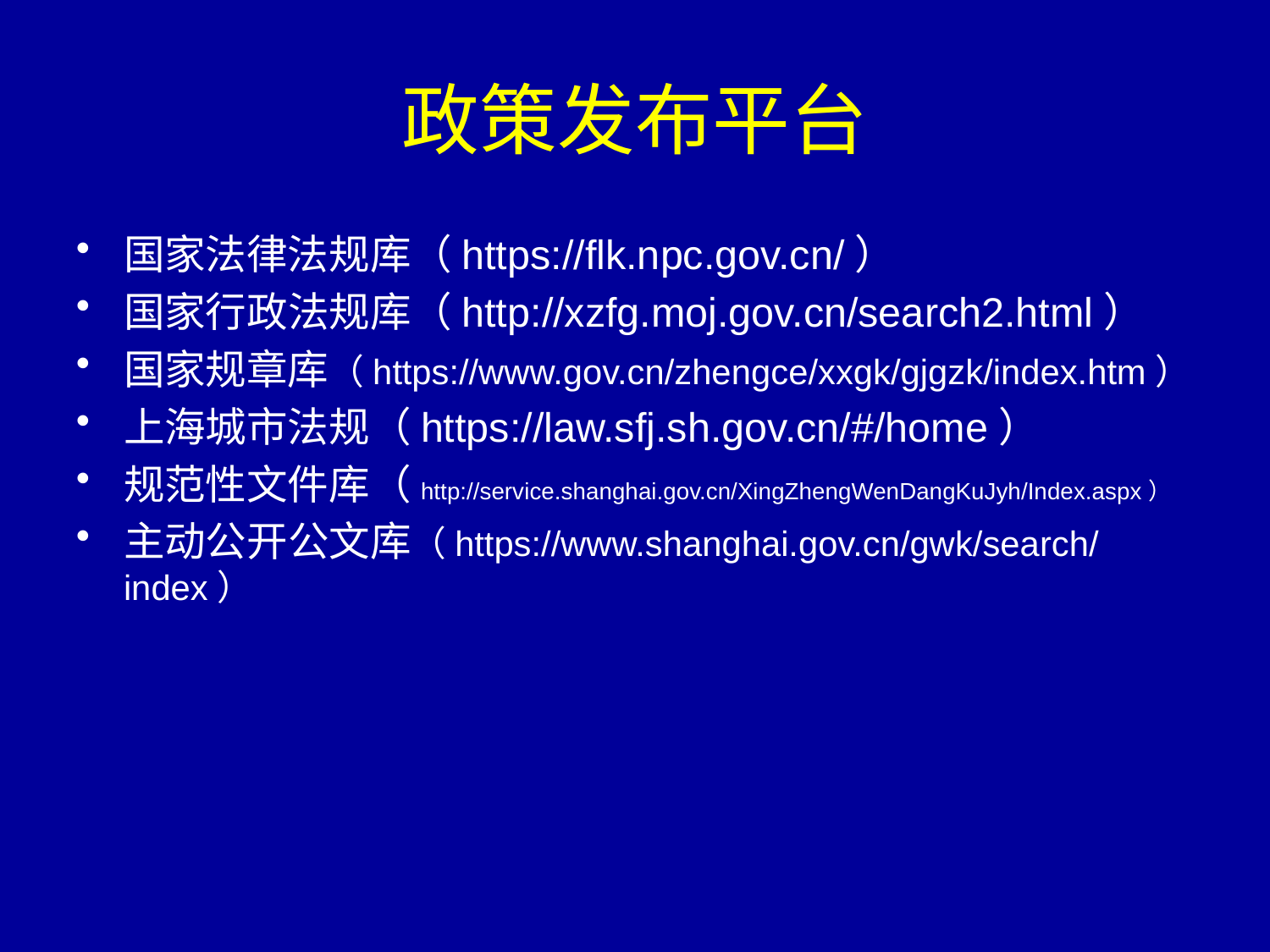

# 政策发布平台
国家法律法规库（https://flk.npc.gov.cn/）
国家行政法规库（http://xzfg.moj.gov.cn/search2.html）
国家规章库（https://www.gov.cn/zhengce/xxgk/gjgzk/index.htm）
上海城市法规（https://law.sfj.sh.gov.cn/#/home）
规范性文件库（http://service.shanghai.gov.cn/XingZhengWenDangKuJyh/Index.aspx）
主动公开公文库（https://www.shanghai.gov.cn/gwk/search/index）